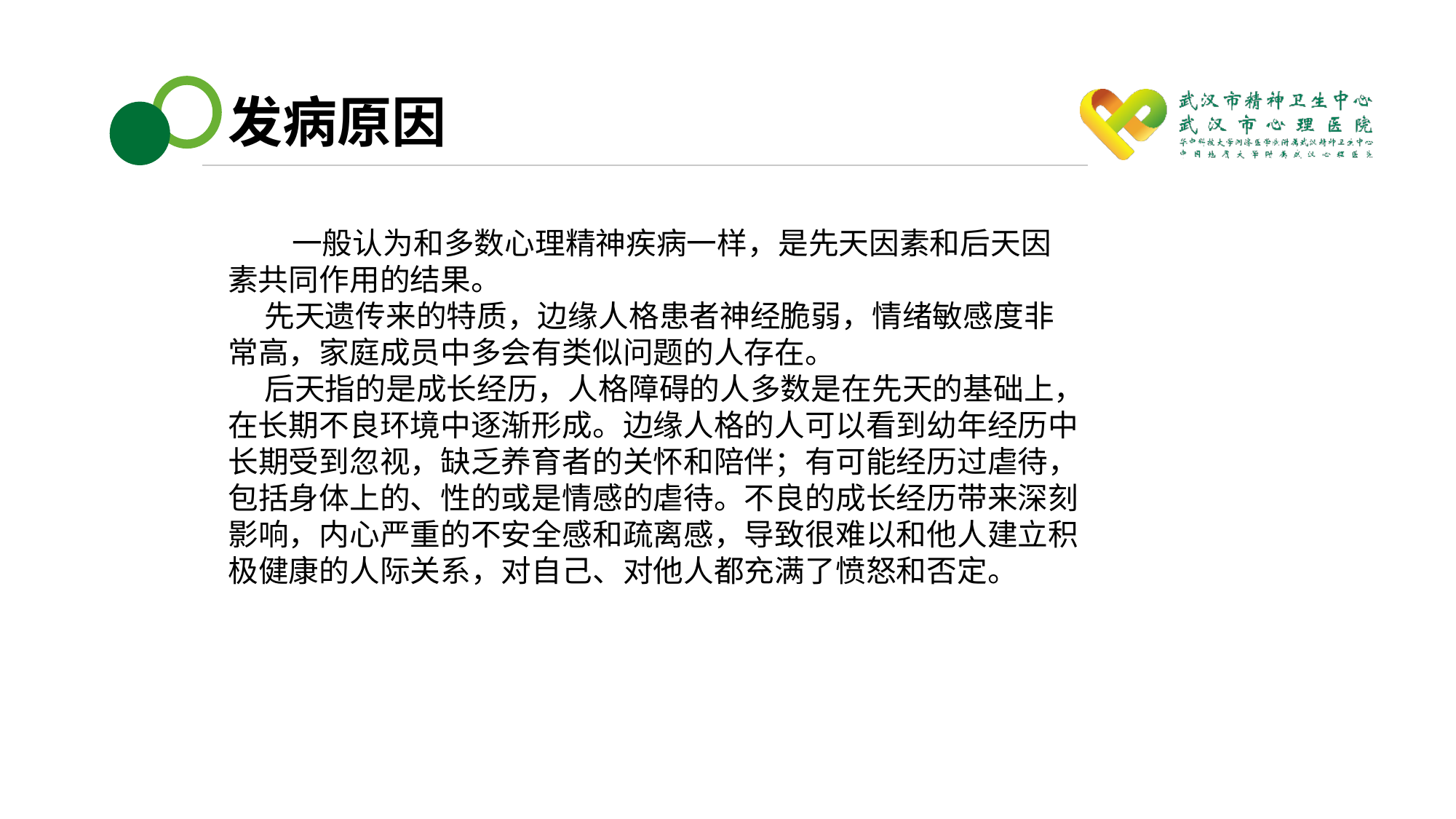

# 发病原因
   一般认为和多数心理精神疾病一样，是先天因素和后天因素共同作用的结果。
先天遗传来的特质，边缘人格患者神经脆弱，情绪敏感度非常高，家庭成员中多会有类似问题的人存在。
后天指的是成长经历，人格障碍的人多数是在先天的基础上，在长期不良环境中逐渐形成。边缘人格的人可以看到幼年经历中长期受到忽视，缺乏养育者的关怀和陪伴；有可能经历过虐待，包括身体上的、性的或是情感的虐待。不良的成长经历带来深刻影响，内心严重的不安全感和疏离感，导致很难以和他人建立积极健康的人际关系，对自己、对他人都充满了愤怒和否定。